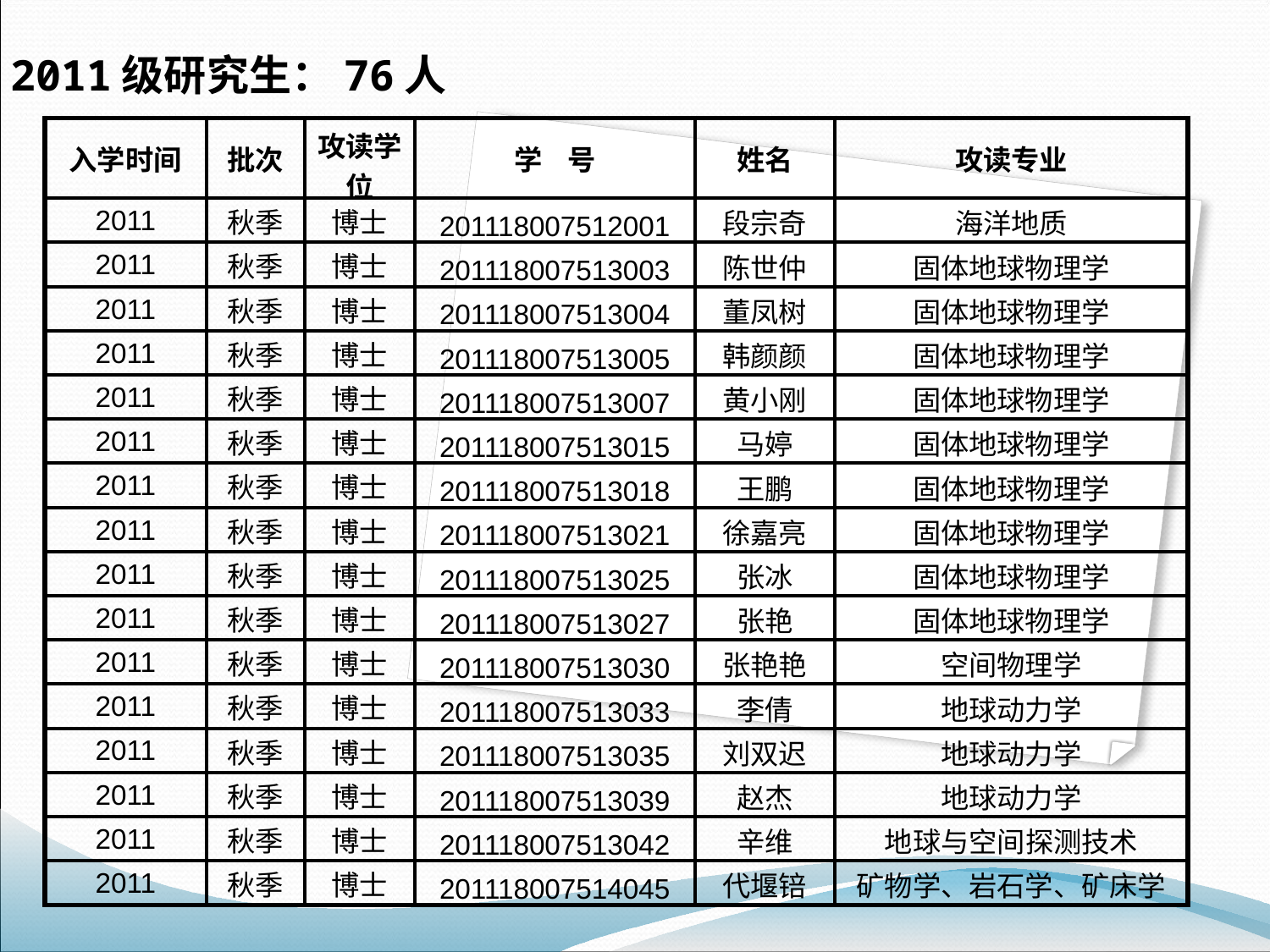

2011级研究生：76人
| 入学时间 | 批次 | 攻读学位 | 学 号 | 姓名 | 攻读专业 |
| --- | --- | --- | --- | --- | --- |
| 2011 | 秋季 | 博士 | 201118007512001 | 段宗奇 | 海洋地质 |
| 2011 | 秋季 | 博士 | 201118007513003 | 陈世仲 | 固体地球物理学 |
| 2011 | 秋季 | 博士 | 201118007513004 | 董凤树 | 固体地球物理学 |
| 2011 | 秋季 | 博士 | 201118007513005 | 韩颜颜 | 固体地球物理学 |
| 2011 | 秋季 | 博士 | 201118007513007 | 黄小刚 | 固体地球物理学 |
| 2011 | 秋季 | 博士 | 201118007513015 | 马婷 | 固体地球物理学 |
| 2011 | 秋季 | 博士 | 201118007513018 | 王鹏 | 固体地球物理学 |
| 2011 | 秋季 | 博士 | 201118007513021 | 徐嘉亮 | 固体地球物理学 |
| 2011 | 秋季 | 博士 | 201118007513025 | 张冰 | 固体地球物理学 |
| 2011 | 秋季 | 博士 | 201118007513027 | 张艳 | 固体地球物理学 |
| 2011 | 秋季 | 博士 | 201118007513030 | 张艳艳 | 空间物理学 |
| 2011 | 秋季 | 博士 | 201118007513033 | 李倩 | 地球动力学 |
| 2011 | 秋季 | 博士 | 201118007513035 | 刘双迟 | 地球动力学 |
| 2011 | 秋季 | 博士 | 201118007513039 | 赵杰 | 地球动力学 |
| 2011 | 秋季 | 博士 | 201118007513042 | 辛维 | 地球与空间探测技术 |
| 2011 | 秋季 | 博士 | 201118007514045 | 代堰锫 | 矿物学、岩石学、矿床学 |